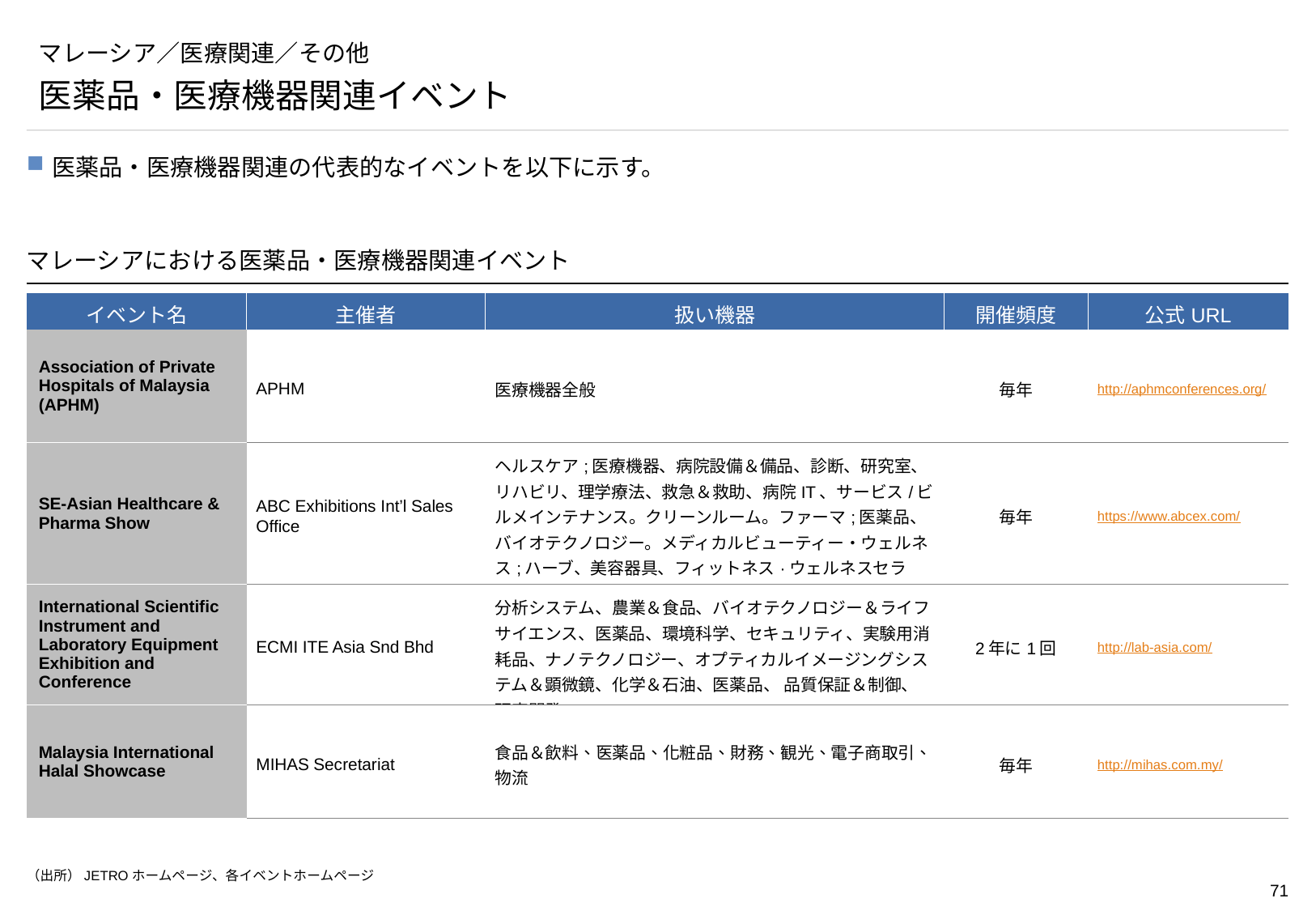

# マレーシア／医療関連／その他
医薬品・医療機器関連イベント
医薬品・医療機器関連の代表的なイベントを以下に示す。
マレーシアにおける医薬品・医療機器関連イベント
| イベント名 | 主催者 | 扱い機器 | 開催頻度 | 公式URL |
| --- | --- | --- | --- | --- |
| Association of Private Hospitals of Malaysia (APHM) | APHM | 医療機器全般 | 毎年 | http://aphmconferences.org/ |
| SE-Asian Healthcare & Pharma Show | ABC Exhibitions Int’l Sales Office | ヘルスケア;医療機器、病院設備＆備品、診断、研究室、リハビリ、理学療法、救急＆救助、病院IT、サービス/ビルメインテナンス。クリーンルーム。ファーマ;医薬品、バイオテクノロジー。メディカルビューティー・ウェルネス;ハーブ、美容器具、フィットネス·ウェルネスセラピー | 毎年 | https://www.abcex.com/ |
| International Scientific Instrument and Laboratory Equipment Exhibition and Conference | ECMI ITE Asia Snd Bhd | 分析システム、農業＆食品、バイオテクノロジー＆ライフサイエンス、医薬品、環境科学、セキュリティ、実験用消耗品、ナノテクノロジー、オプティカルイメージングシステム＆顕微鏡、化学＆石油、医薬品、 品質保証＆制御、研究開発 | 2年に1回 | http://lab-asia.com/ |
| Malaysia International Halal Showcase | MIHAS Secretariat | 食品＆飲料、医薬品、化粧品、財務、観光、電子商取引、物流 | 毎年 | http://mihas.com.my/ |
（出所）JETROホームページ、各イベントホームページ